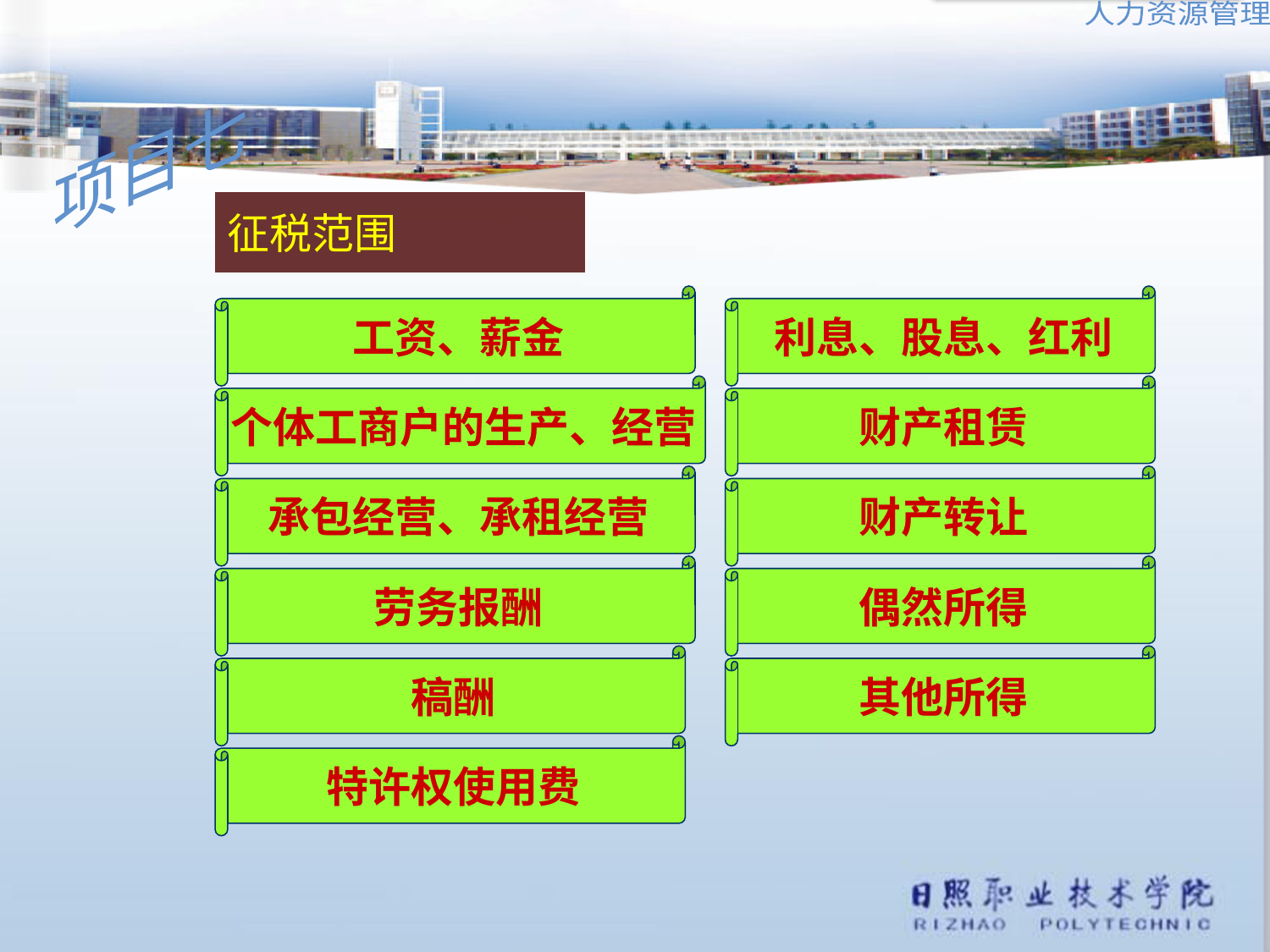

征税范围
工资、薪金
利息、股息、红利
个体工商户的生产、经营
财产租赁
承包经营、承租经营
财产转让
劳务报酬
偶然所得
稿酬
其他所得
特许权使用费